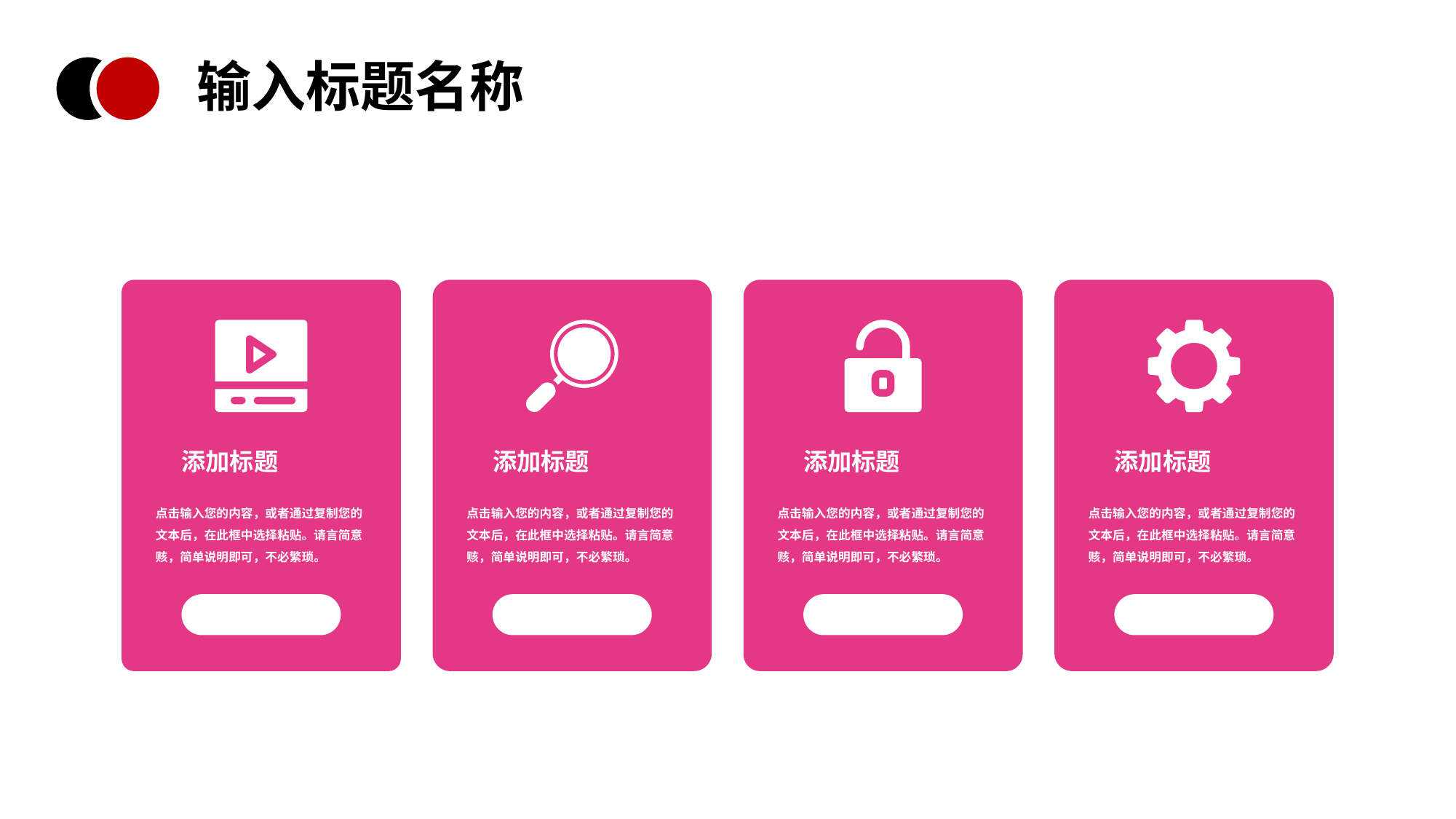

输入标题名称

添加标题
点击输入您的内容，或者通过复制您的文本后，在此框中选择粘贴。请言简意赅，简单说明即可，不必繁琐。

NO.01

添加标题
点击输入您的内容，或者通过复制您的文本后，在此框中选择粘贴。请言简意赅，简单说明即可，不必繁琐。

NO.02

添加标题
点击输入您的内容，或者通过复制您的文本后，在此框中选择粘贴。请言简意赅，简单说明即可，不必繁琐。

NO.03

添加标题
点击输入您的内容，或者通过复制您的文本后，在此框中选择粘贴。请言简意赅，简单说明即可，不必繁琐。

NO.04